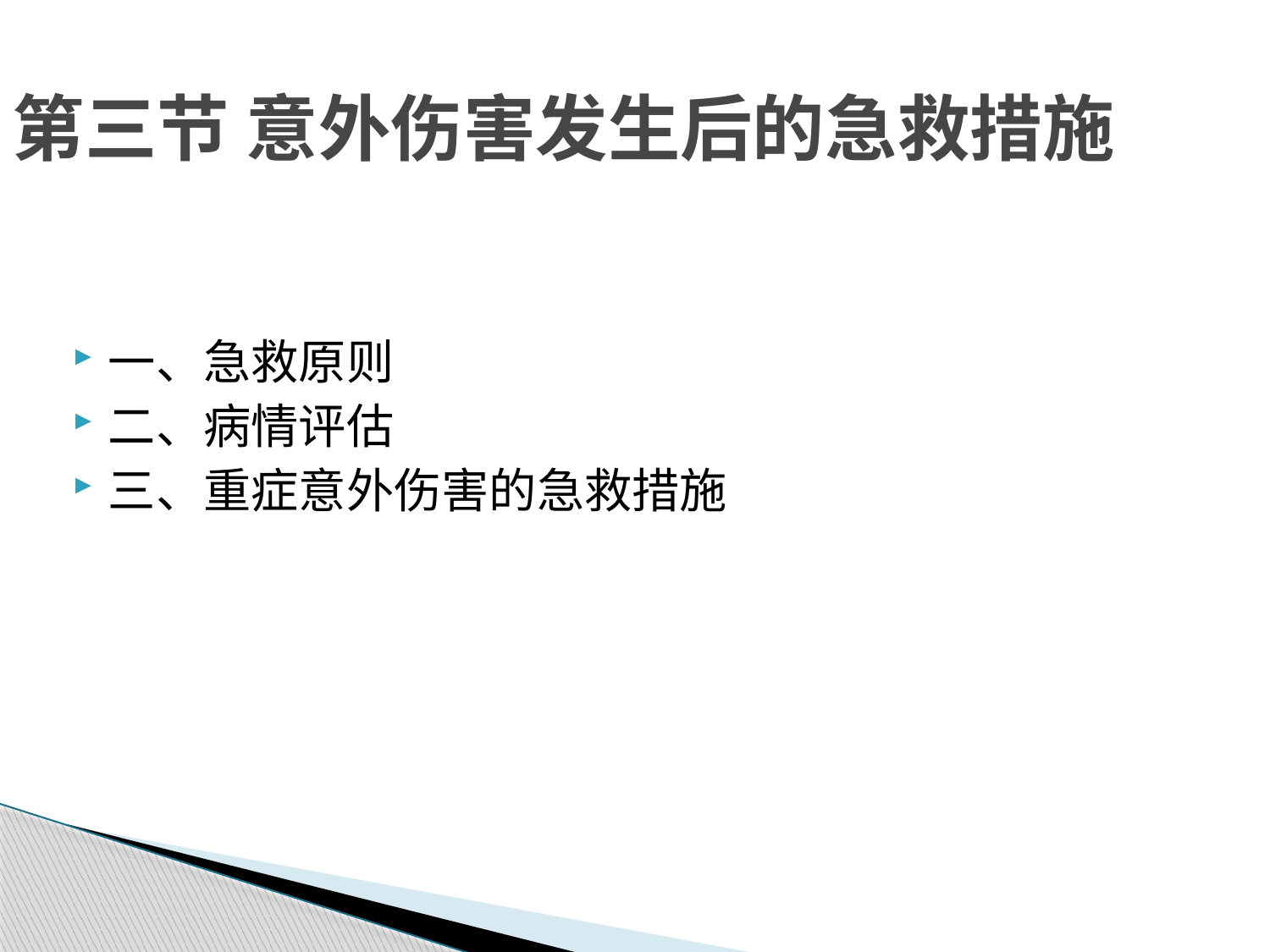

# 第三节 意外伤害发生后的急救措施
一、急救原则
二、病情评估
三、重症意外伤害的急救措施